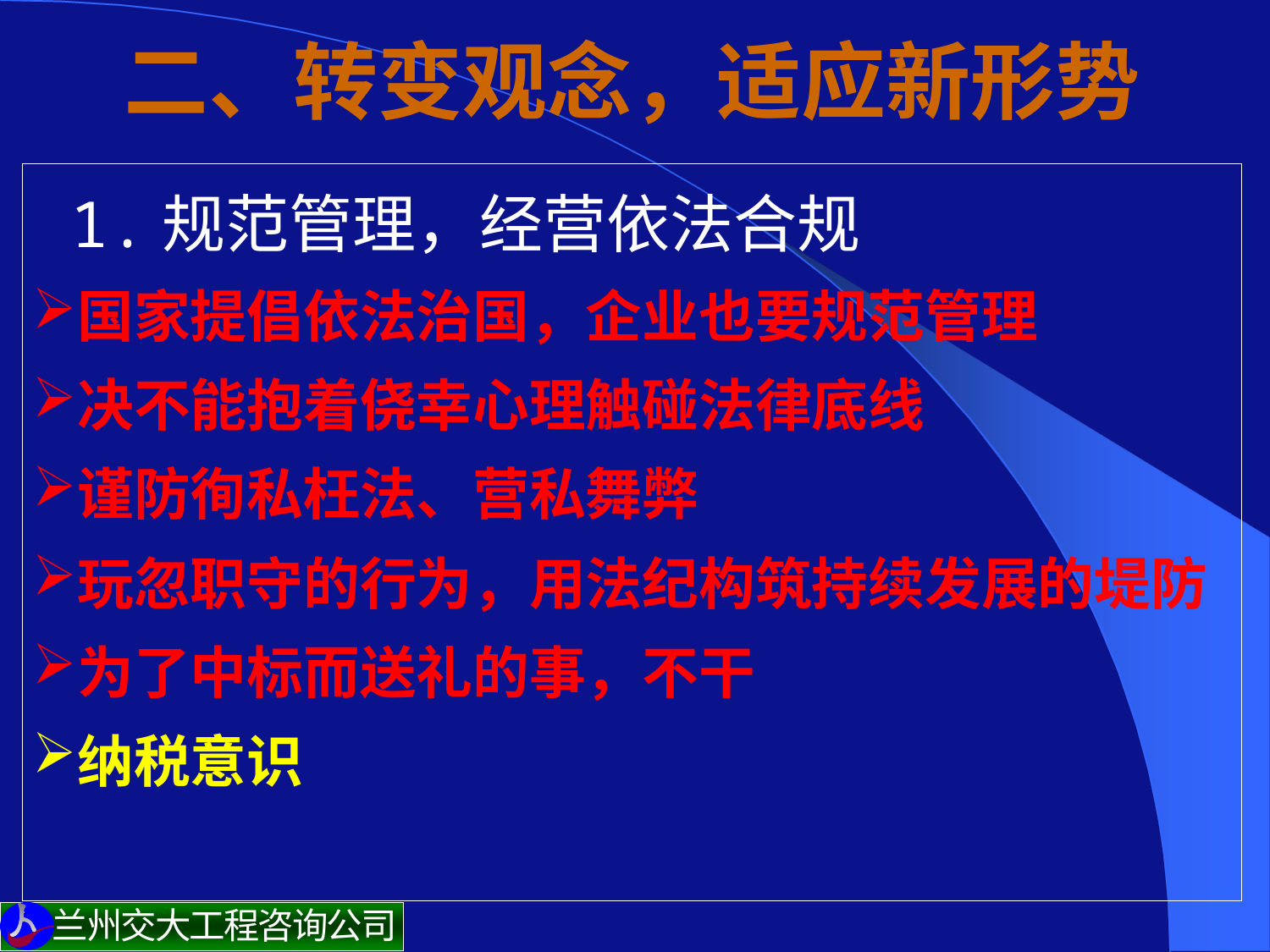

# 二、转变观念，适应新形势
 1.规范管理，经营依法合规
国家提倡依法治国，企业也要规范管理
决不能抱着侥幸心理触碰法律底线
谨防徇私枉法、营私舞弊
玩忽职守的行为，用法纪构筑持续发展的堤防
为了中标而送礼的事，不干
纳税意识